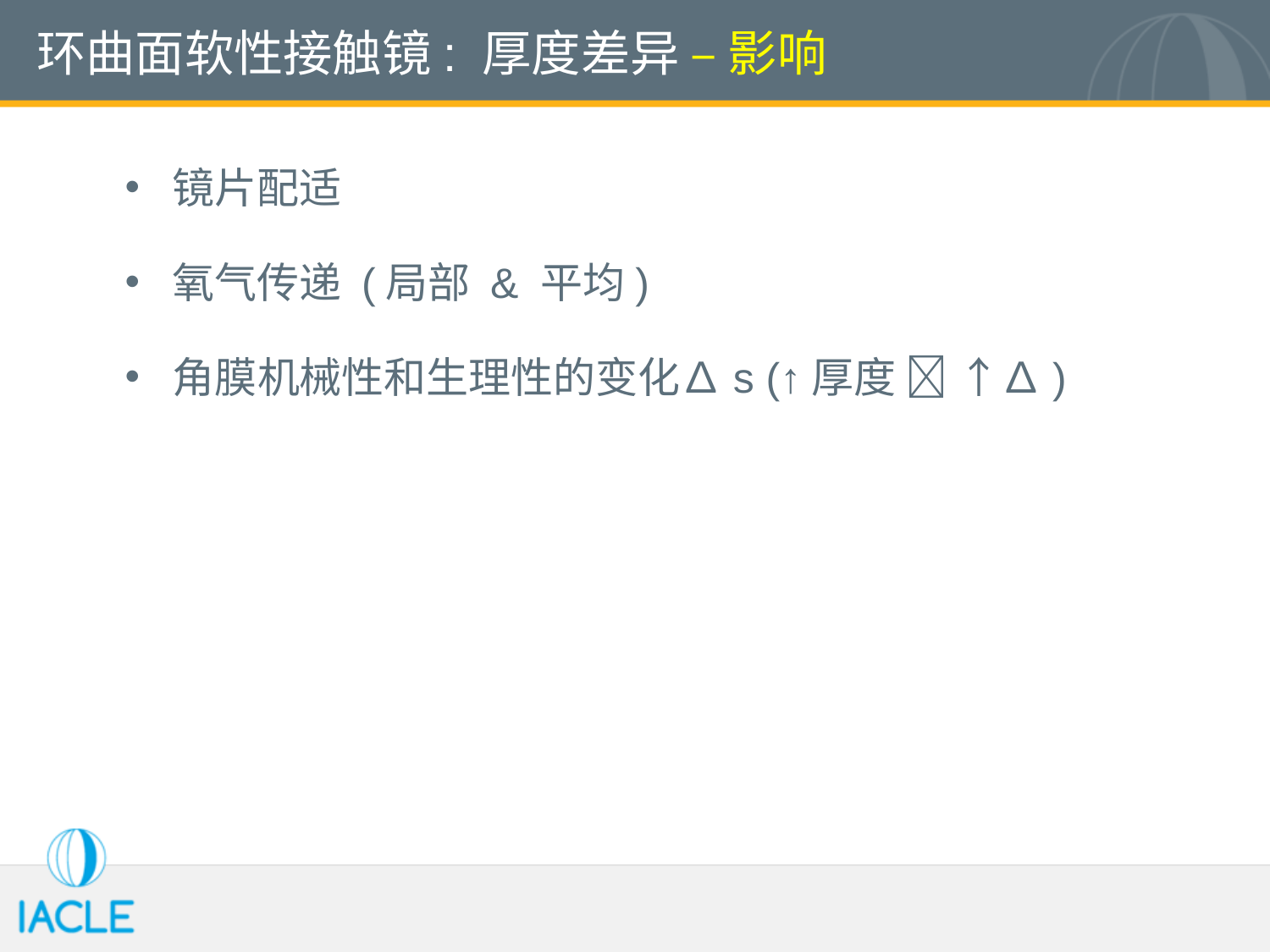

# 环曲面软性接触镜: 厚度差异 – 影响

镜片配适
氧气传递 (局部 & 平均)
角膜机械性和生理性的变化∆s (↑厚度 → ↑∆)